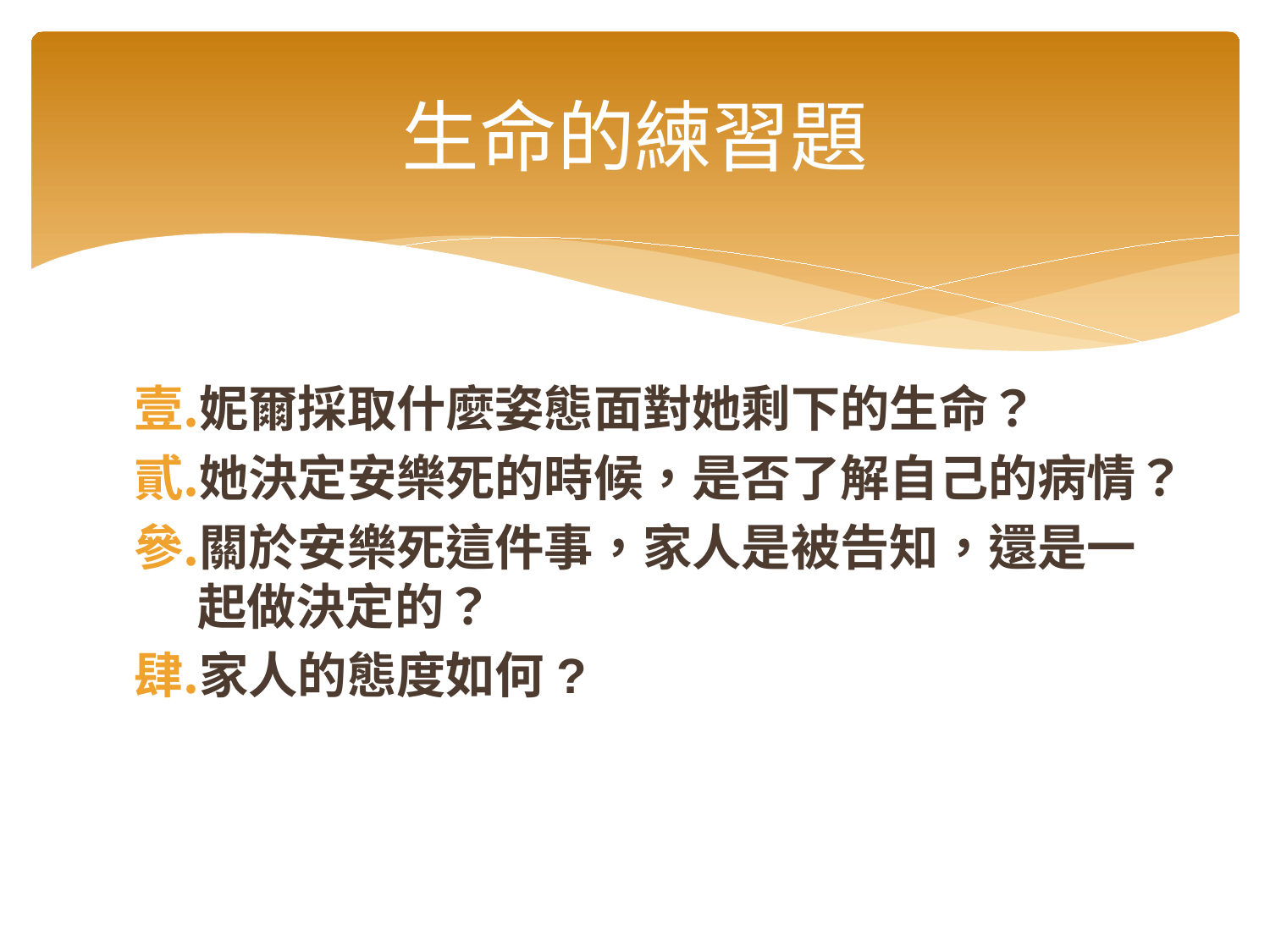

# 生命的練習題
妮爾採取什麼姿態面對她剩下的生命？
她決定安樂死的時候，是否了解自己的病情？
關於安樂死這件事，家人是被告知，還是一起做決定的？
家人的態度如何?